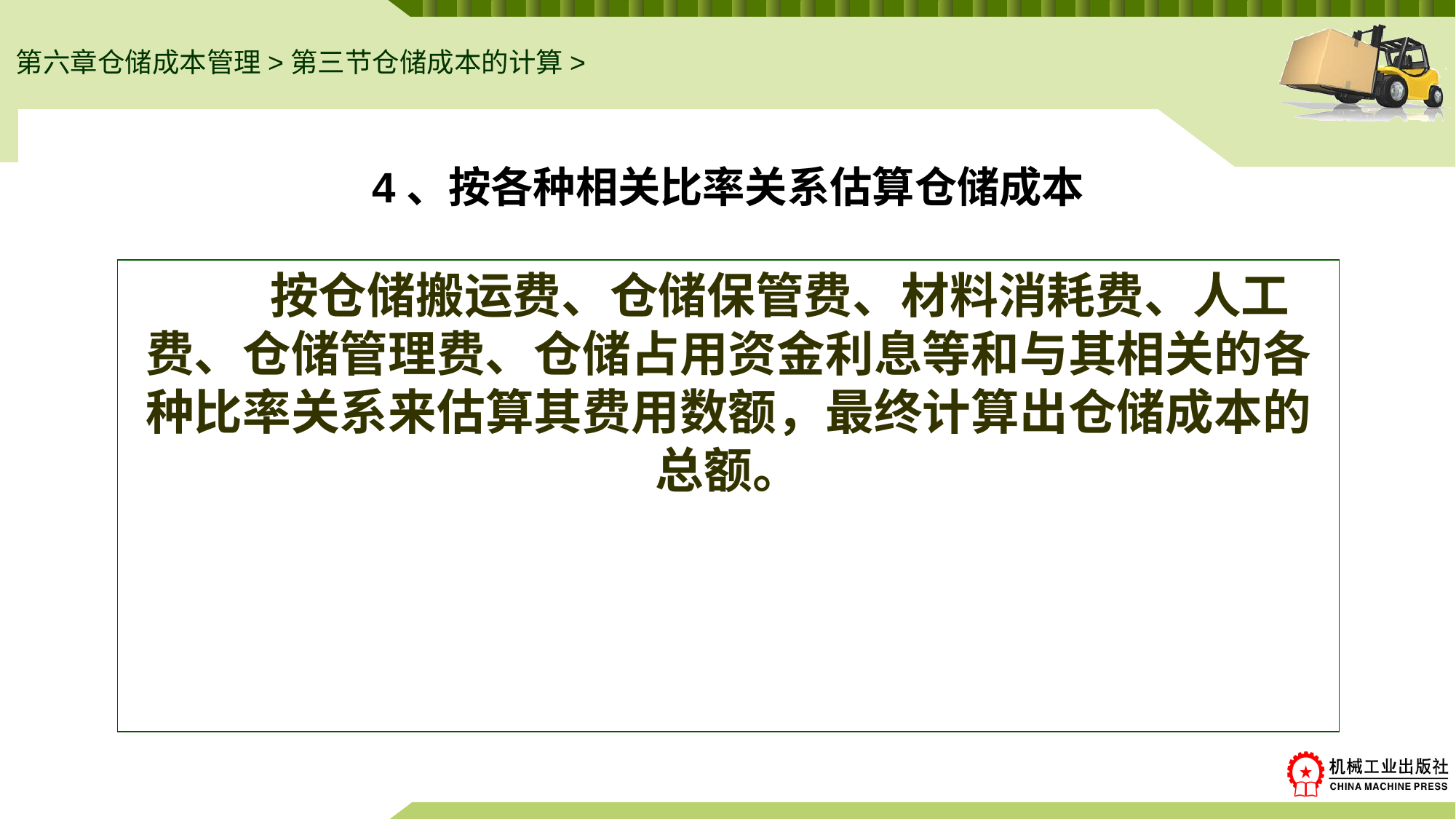

第六章仓储成本管理>第三节仓储成本的计算>
# 4、按各种相关比率关系估算仓储成本
按仓储搬运费、仓储保管费、材料消耗费、人工费、仓储管理费、仓储占用资金利息等和与其相关的各种比率关系来估算其费用数额，最终计算出仓储成本的总额。